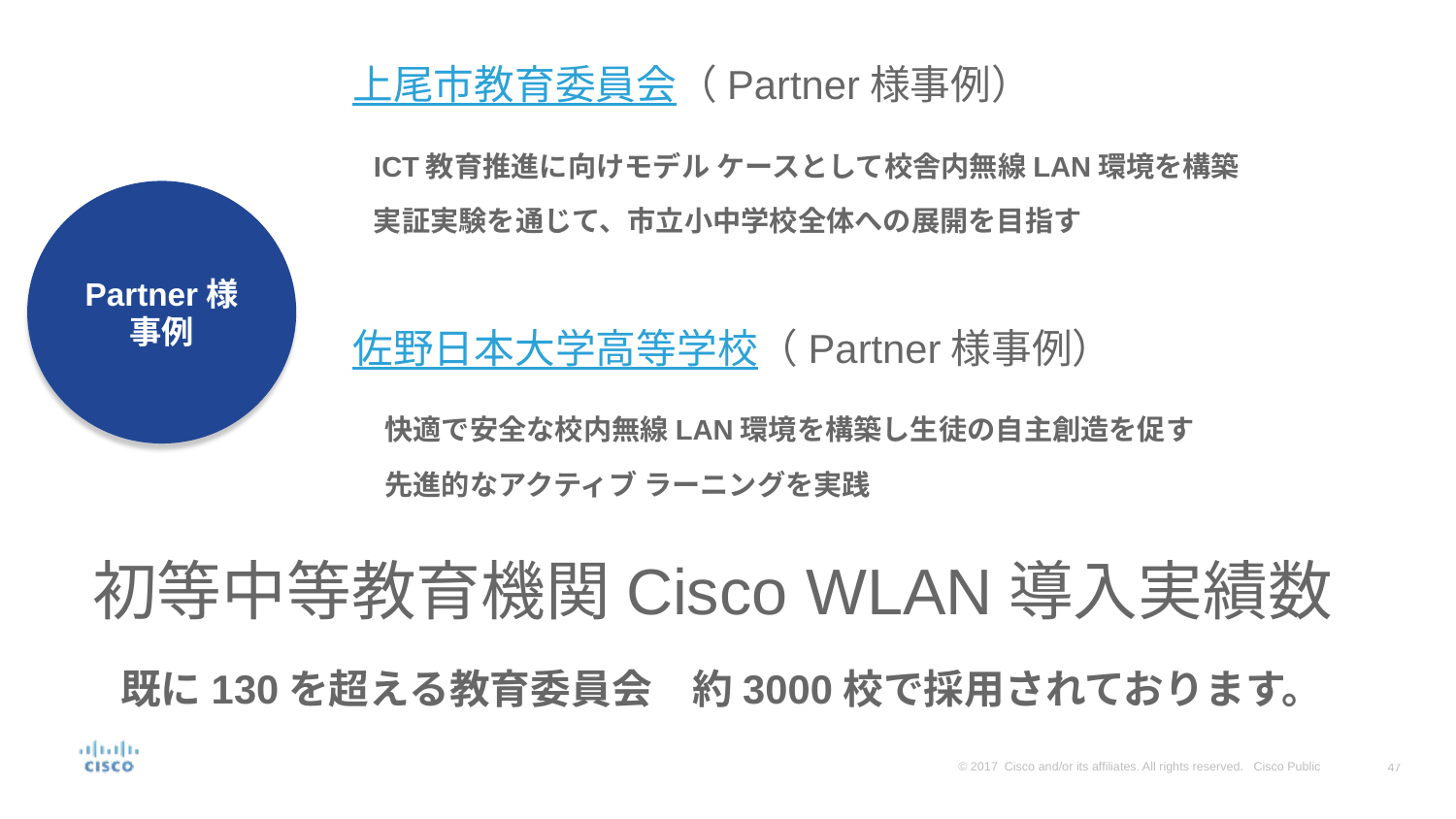

上尾市教育委員会（Partner様事例）
ICT教育推進に向けモデル ケースとして校舎内無線LAN環境を構築
実証実験を通じて、市立小中学校全体への展開を目指す
Partner様
事例
佐野日本大学高等学校（Partner様事例）
快適で安全な校内無線LAN環境を構築し生徒の自主創造を促す
先進的なアクティブ ラーニングを実践
初等中等教育機関Cisco WLAN導入実績数
既に130を超える教育委員会　約3000校で採用されております。